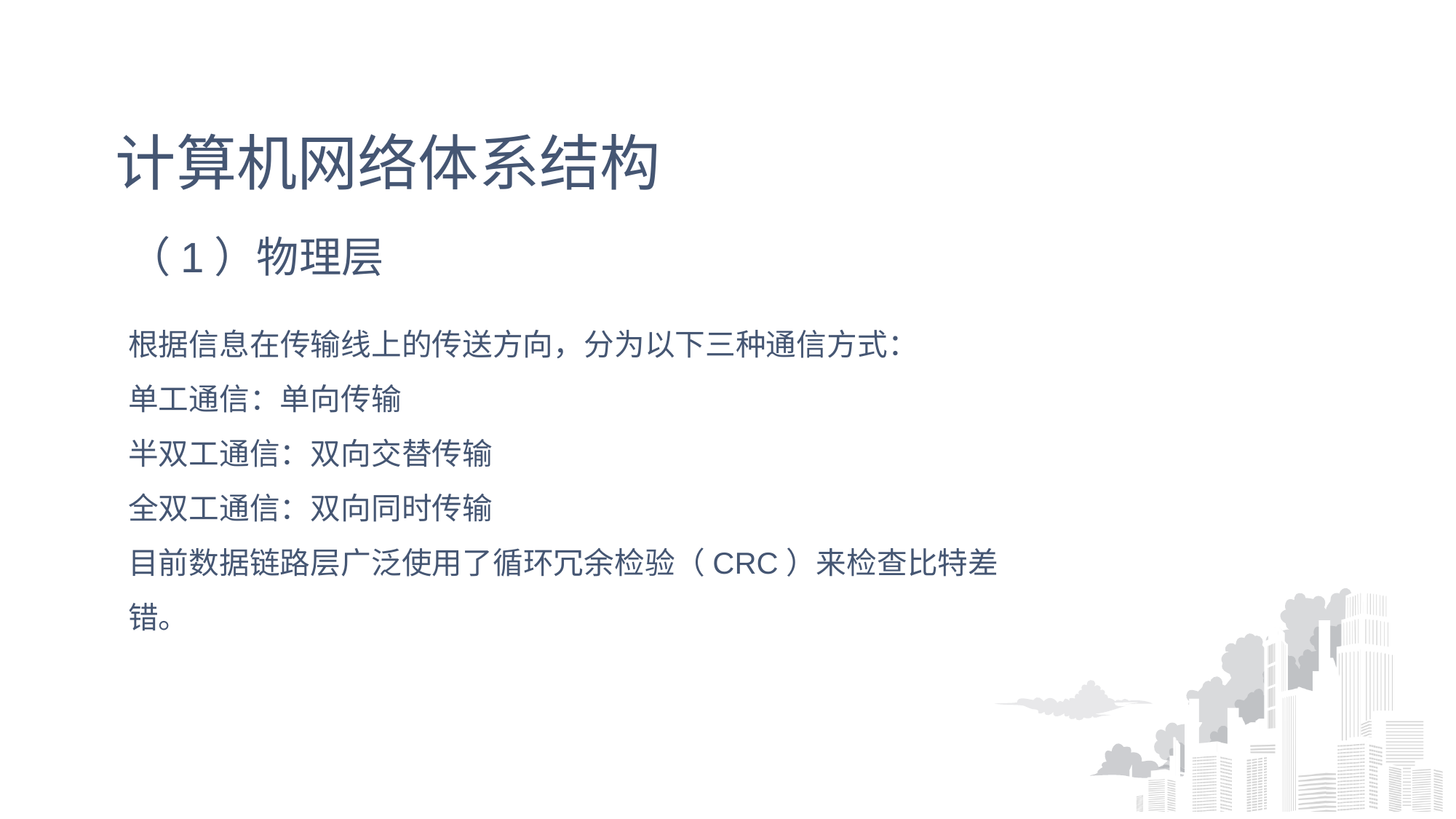

# 计算机网络体系结构
（1）物理层
根据信息在传输线上的传送方向，分为以下三种通信方式：
单工通信：单向传输
半双工通信：双向交替传输
全双工通信：双向同时传输
目前数据链路层广泛使用了循环冗余检验（CRC）来检查比特差错。